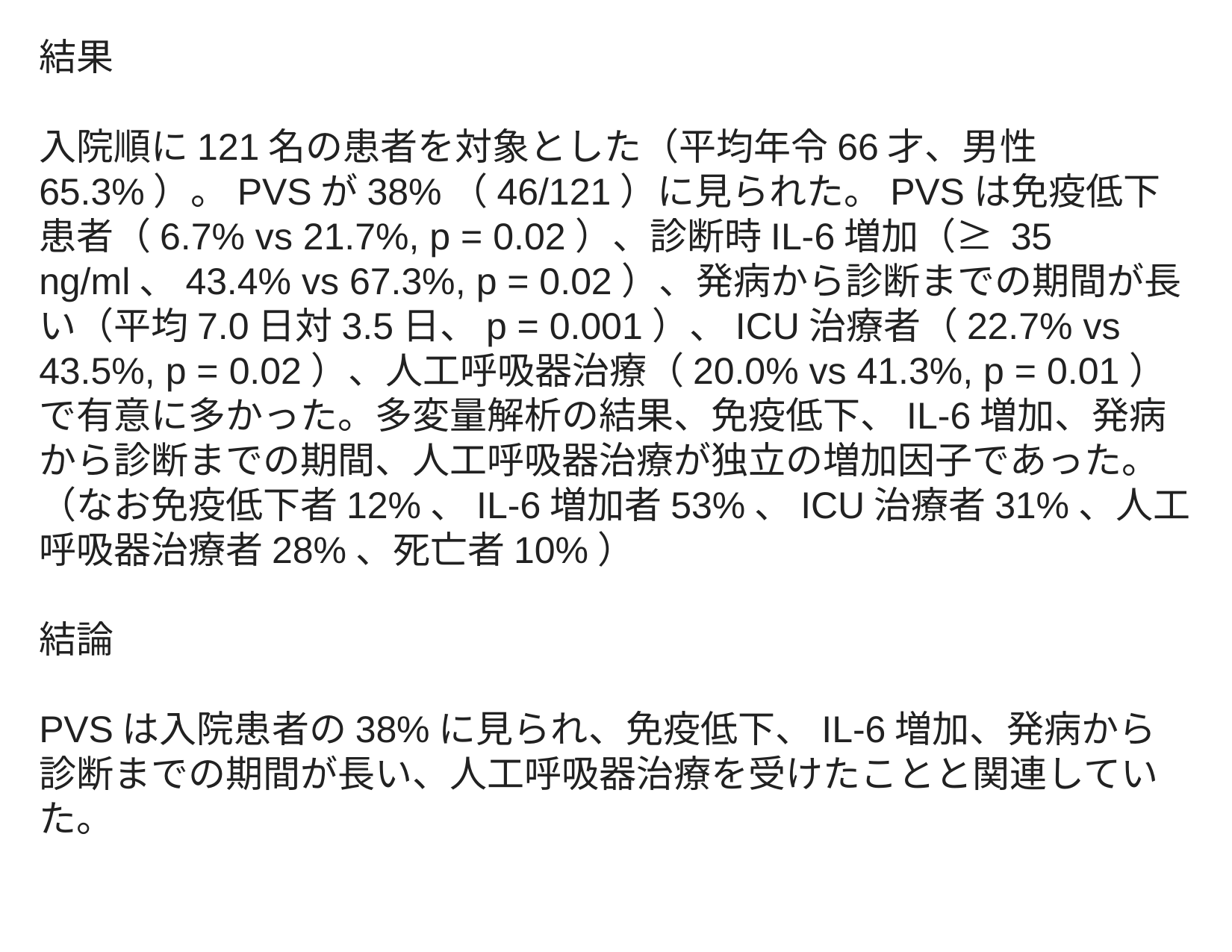

結果

入院順に121名の患者を対象とした（平均年令66才、男性65.3%）。PVSが38%（46/121）に見られた。PVSは免疫低下患者（6.7% vs 21.7%, p = 0.02）、診断時IL-6増加（≥ 35 ng/ml、43.4% vs 67.3%, p = 0.02）、発病から診断までの期間が長い（平均7.0日対3.5日、p = 0.001）、ICU治療者（22.7% vs 43.5%, p = 0.02）、人工呼吸器治療（20.0% vs 41.3%, p = 0.01）で有意に多かった。多変量解析の結果、免疫低下、IL-6増加、発病から診断までの期間、人工呼吸器治療が独立の増加因子であった。（なお免疫低下者12%、IL-6増加者53%、ICU治療者31%、人工呼吸器治療者28%、死亡者10%）

結論

PVSは入院患者の38%に見られ、免疫低下、IL-6増加、発病から診断までの期間が長い、人工呼吸器治療を受けたことと関連していた。